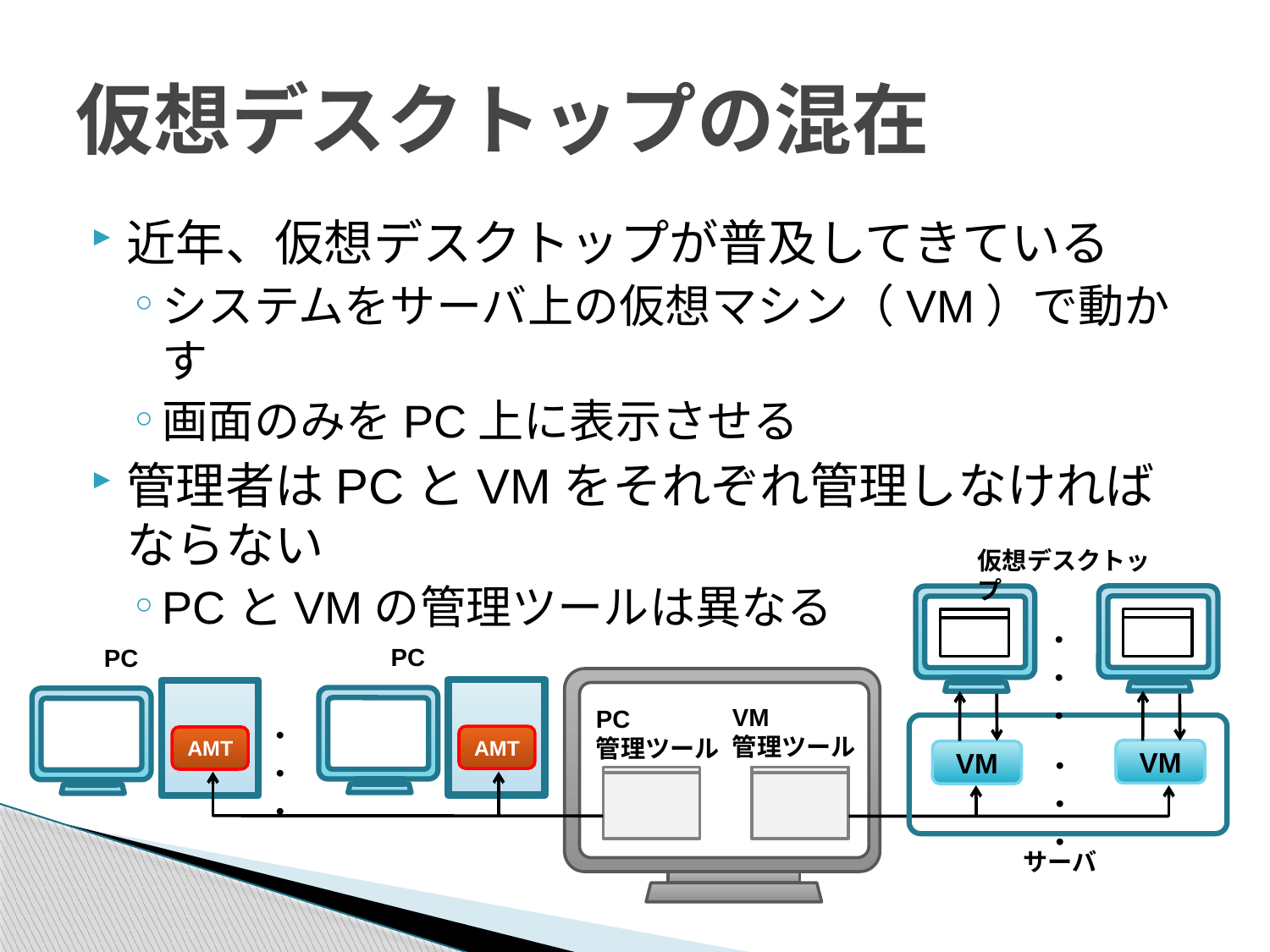

# 仮想デスクトップの混在
近年、仮想デスクトップが普及してきている
システムをサーバ上の仮想マシン（VM）で動かす
画面のみをPC上に表示させる
管理者はPCとVMをそれぞれ管理しなければならない
PCとVMの管理ツールは異なる
仮想デスクトップ

・・・
PC

AMT
PC

AMT

VM
管理ツール
PC
管理ツール

・・・

・・・
VM
VM
サーバ